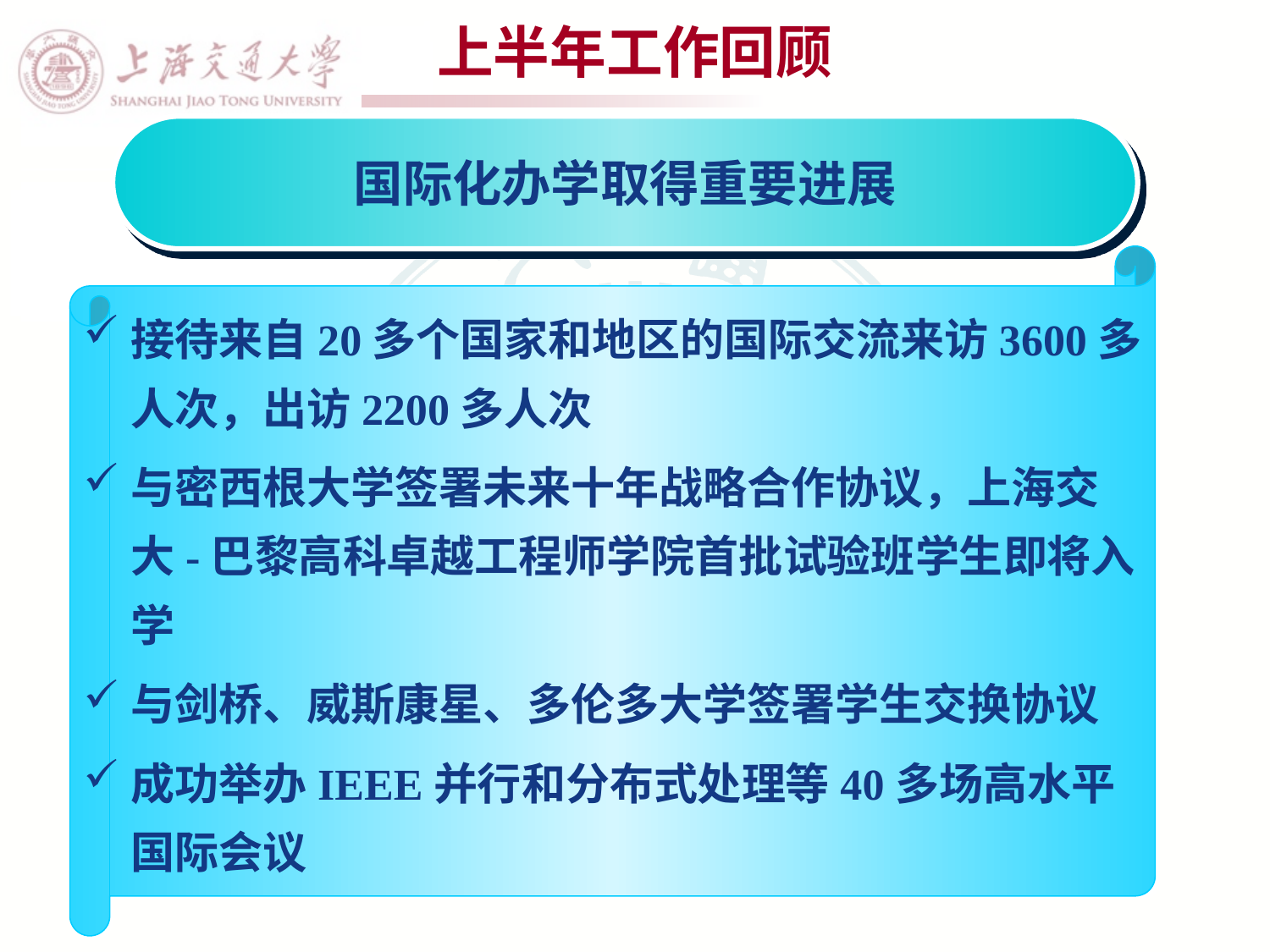

上半年工作回顾
国际化办学取得重要进展

接待来自20多个国家和地区的国际交流来访3600多人次，出访2200多人次
与密西根大学签署未来十年战略合作协议，上海交大-巴黎高科卓越工程师学院首批试验班学生即将入学
与剑桥、威斯康星、多伦多大学签署学生交换协议
成功举办IEEE并行和分布式处理等40多场高水平国际会议